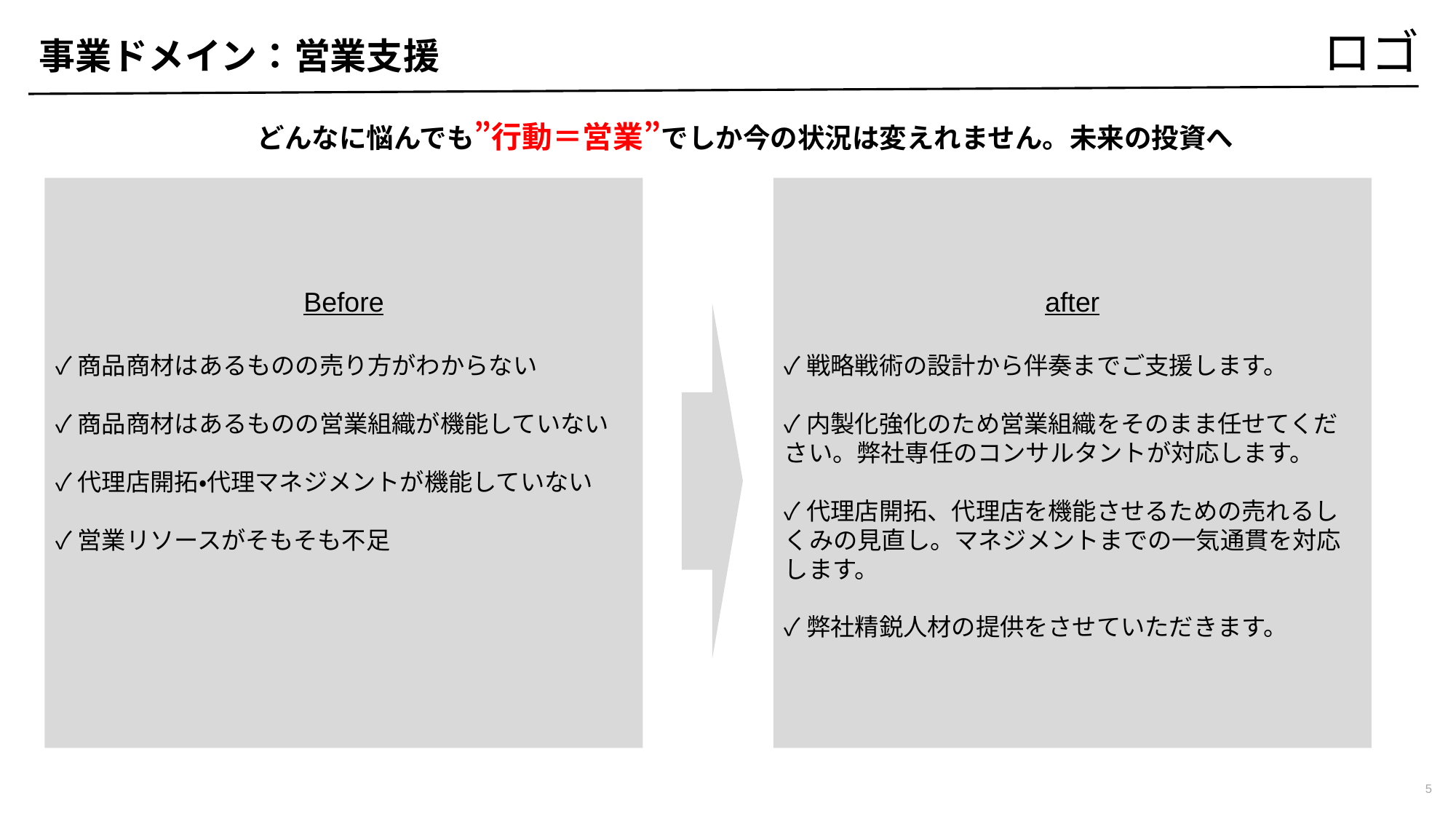

ロゴ
事業ドメイン：営業支援
どんなに悩んでも”行動＝営業”でしか今の状況は変えれません。未来の投資へ
Before

✓商品商材はあるものの売り方がわからない

✓商品商材はあるものの営業組織が機能していない

✓代理店開拓・代理マネジメントが機能していない

✓営業リソースがそもそも不足

after

✓戦略戦術の設計から伴奏までご支援します。

✓内製化強化のため営業組織をそのまま任せてください。弊社専任のコンサルタントが対応します。

✓代理店開拓、代理店を機能させるための売れるしくみの見直し。マネジメントまでの一気通貫を対応します。

✓弊社精鋭人材の提供をさせていただきます。

5